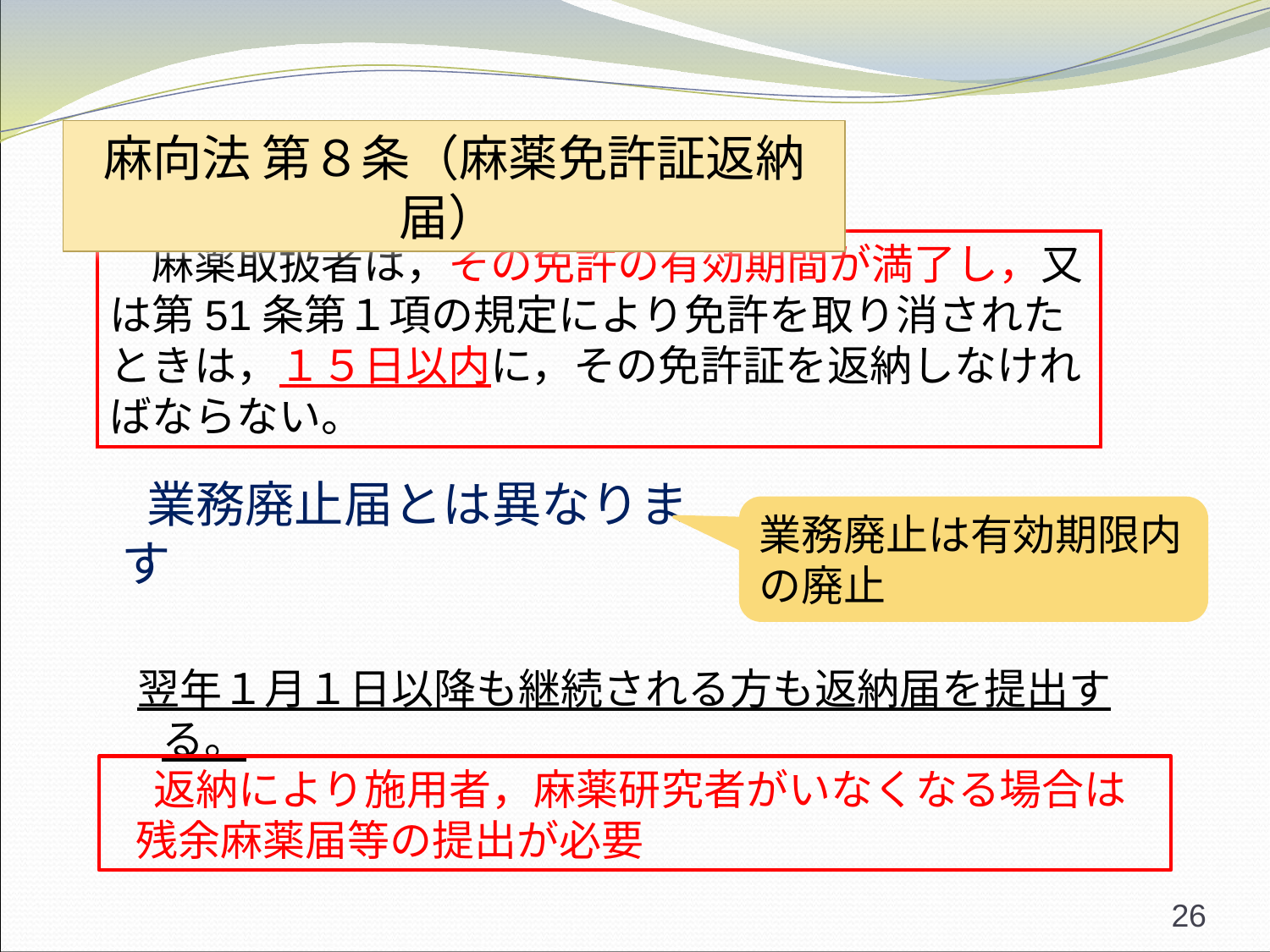

麻向法 第８条（麻薬免許証返納届）
　麻薬取扱者は，その免許の有効期間が満了し，又は第51条第１項の規定により免許を取り消されたときは，１５日以内に，その免許証を返納しなければならない。
　業務廃止届とは異なります
業務廃止は有効期限内の廃止
翌年１月１日以降も継続される方も返納届を提出する。
　返納により施用者，麻薬研究者がいなくなる場合は残余麻薬届等の提出が必要
26